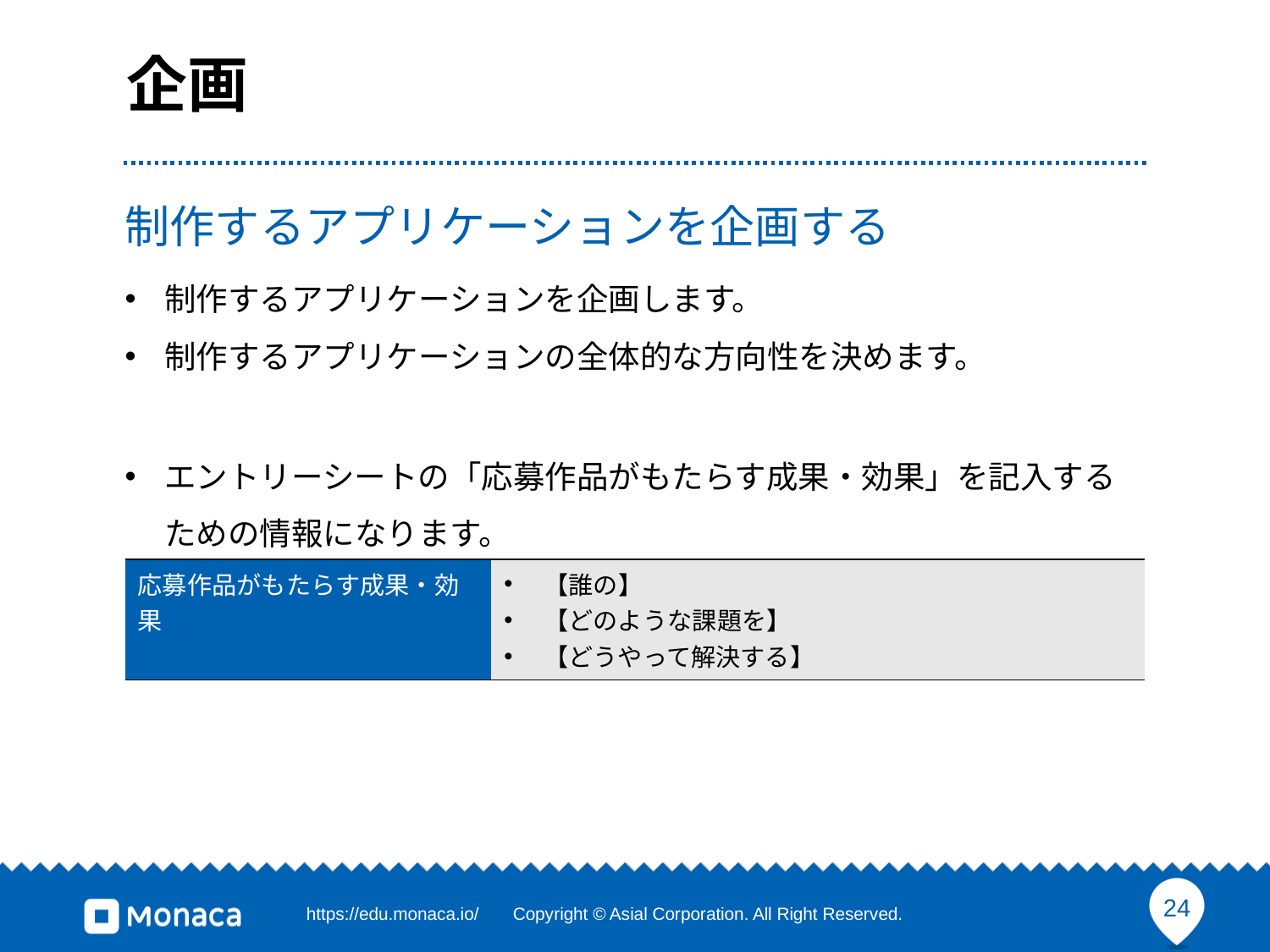

# 企画
制作するアプリケーションを企画する
制作するアプリケーションを企画します。
制作するアプリケーションの全体的な方向性を決めます。

エントリーシートの「応募作品がもたらす成果・効果」を記入するための情報になります。
| 応募作品がもたらす成果・効果 | 【誰の】 【どのような課題を】 【どうやって解決する】 |
| --- | --- |